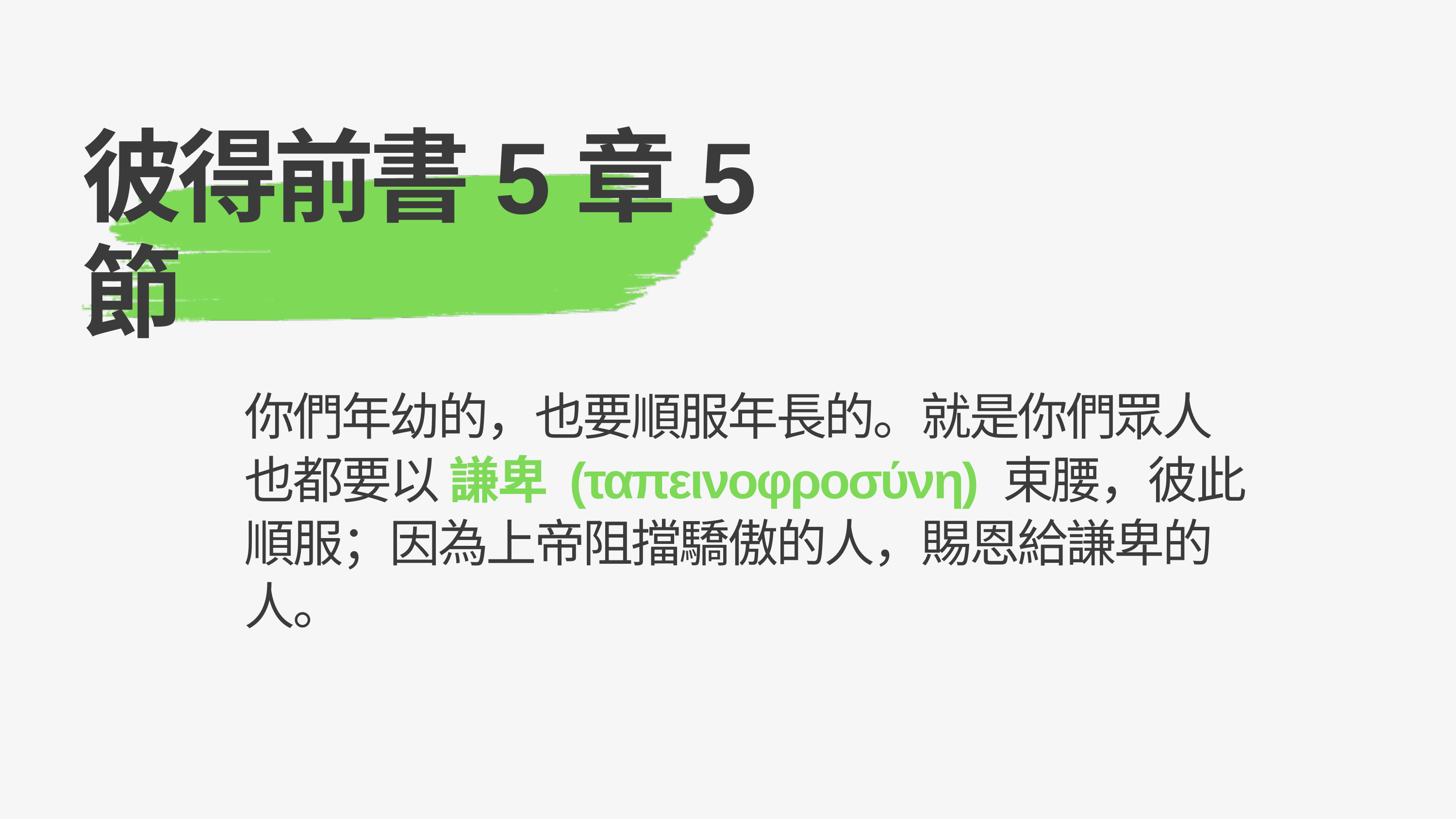

彼得前書5章5節

你們年幼的，也要順服年長的。就是你們眾人也都要以 謙卑 (ταπεινοφροσύνη) 束腰，彼此順服；因為上帝阻擋驕傲的人，賜恩給謙卑的人。